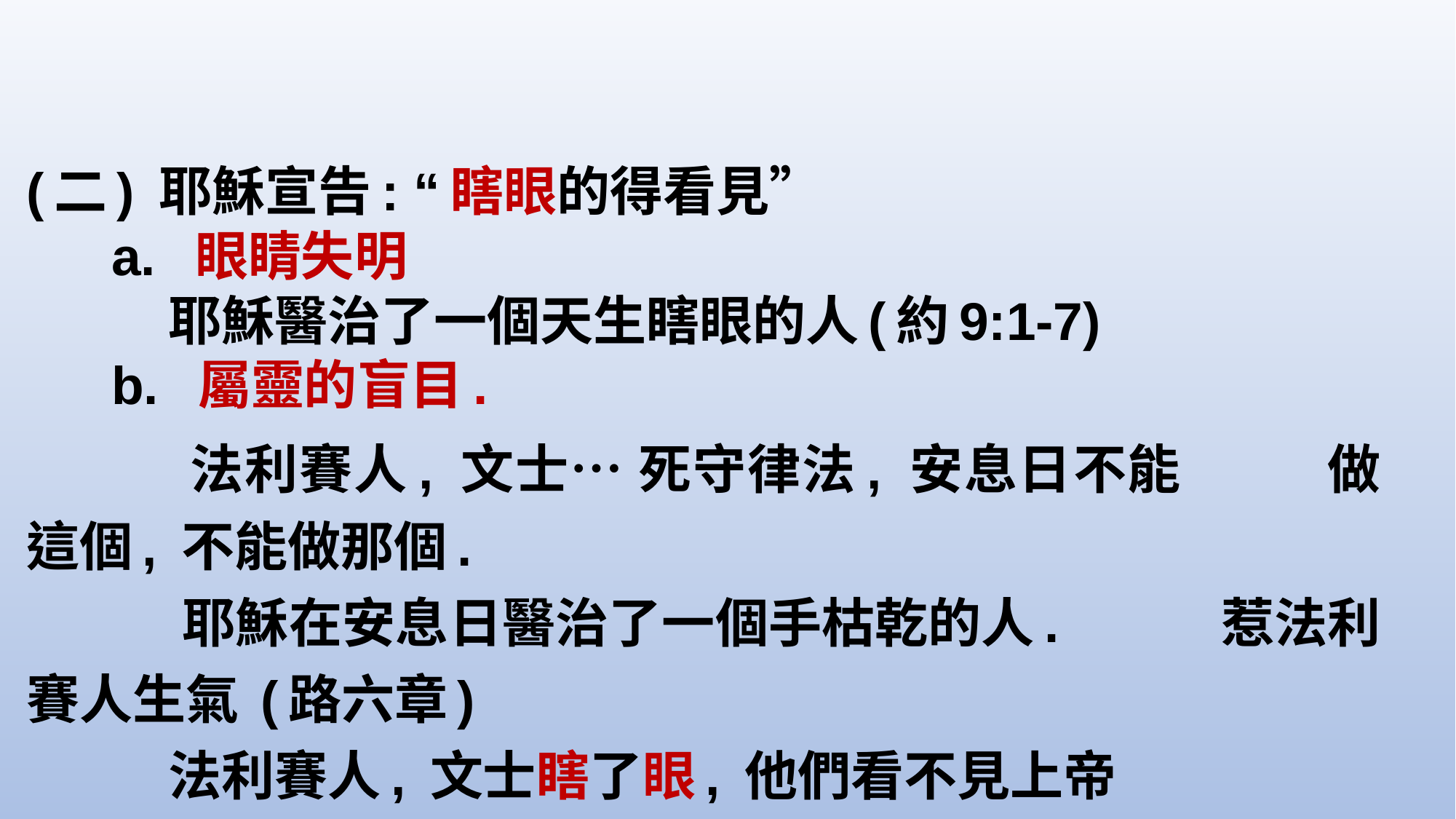

(二) 耶穌宣告: “瞎眼的得看見”
	a.  眼睛失明
           耶穌醫治了一個天生瞎眼的人(約9:1-7)
	b.  屬靈的盲目.
	     法利賽人, 文士… 死守律法, 安息日不能	     做這個, 不能做那個.
	     耶穌在安息日醫治了一個手枯乾的人. 		     惹法利賽人生氣 (路六章)
           法利賽人, 文士瞎了眼, 他們看不見上帝
	     的恩典. 只熟讀經文卻不會應用.